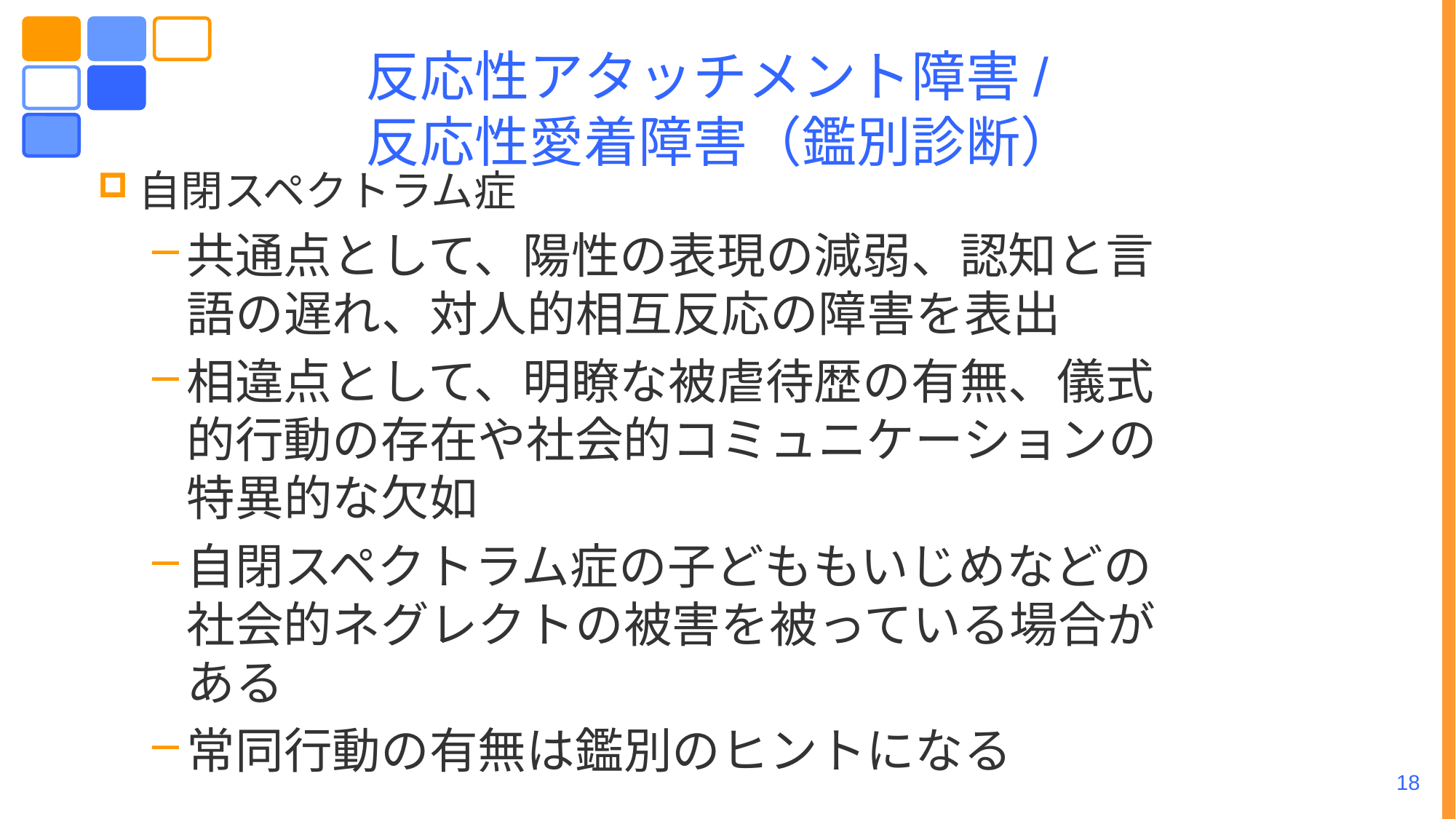

# 反応性アタッチメント障害/ 反応性愛着障害（鑑別診断）
自閉スペクトラム症
共通点として、陽性の表現の減弱、認知と言語の遅れ、対人的相互反応の障害を表出
相違点として、明瞭な被虐待歴の有無、儀式的行動の存在や社会的コミュニケーションの特異的な欠如
自閉スペクトラム症の子どももいじめなどの社会的ネグレクトの被害を被っている場合がある
常同行動の有無は鑑別のヒントになる

18